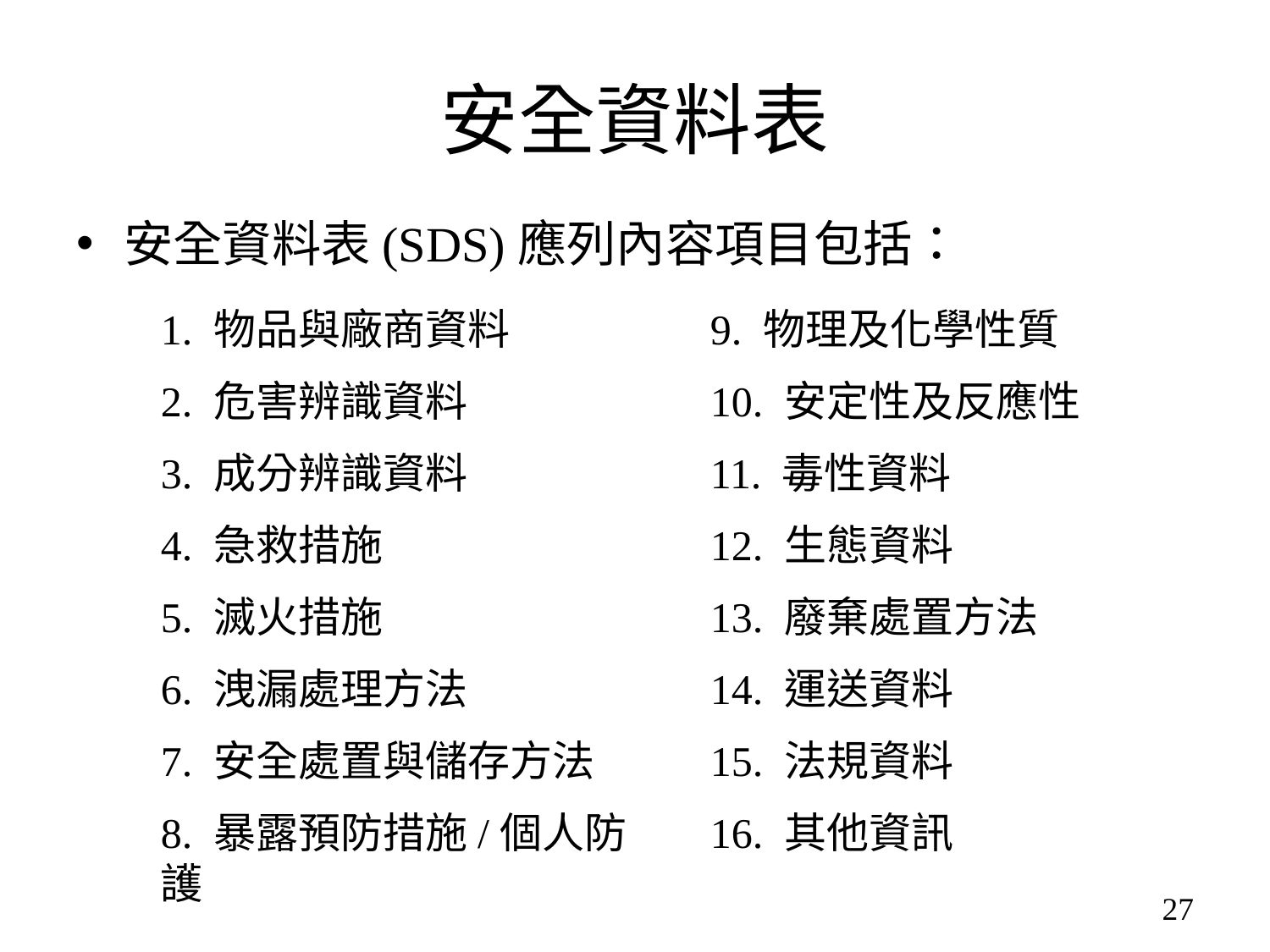

# 安全資料表
安全資料表(SDS)應列內容項目包括：
1. 物品與廠商資料
2. 危害辨識資料
3. 成分辨識資料
4. 急救措施
5. 滅火措施
6. 洩漏處理方法
7. 安全處置與儲存方法
8. 暴露預防措施/個人防護
9. 物理及化學性質
10. 安定性及反應性
11. 毒性資料
12. 生態資料
13. 廢棄處置方法
14. 運送資料
15. 法規資料
16. 其他資訊
27